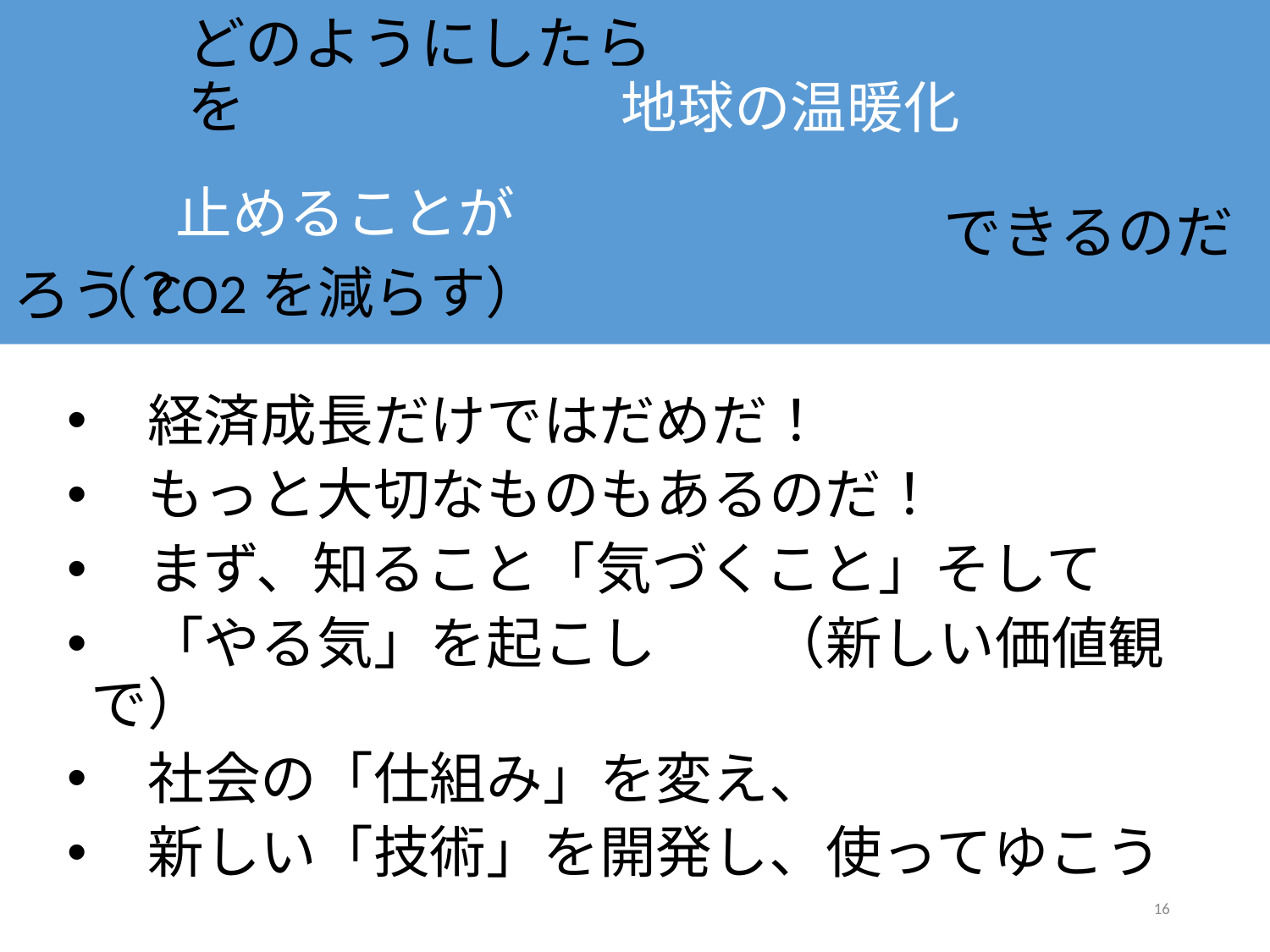

# どのようにしたら　　　　　　　　　　　　　を 　　　　　　　　　　　　　　　　できるのだろう？
地球の温暖化
止めることが
（CO2を減らす）
　経済成長だけではだめだ！
　もっと大切なものもあるのだ！
　まず、知ること「気づくこと」そして
　「やる気」を起こし　　（新しい価値観で）
　社会の「仕組み」を変え、
　新しい「技術」を開発し、使ってゆこう

16